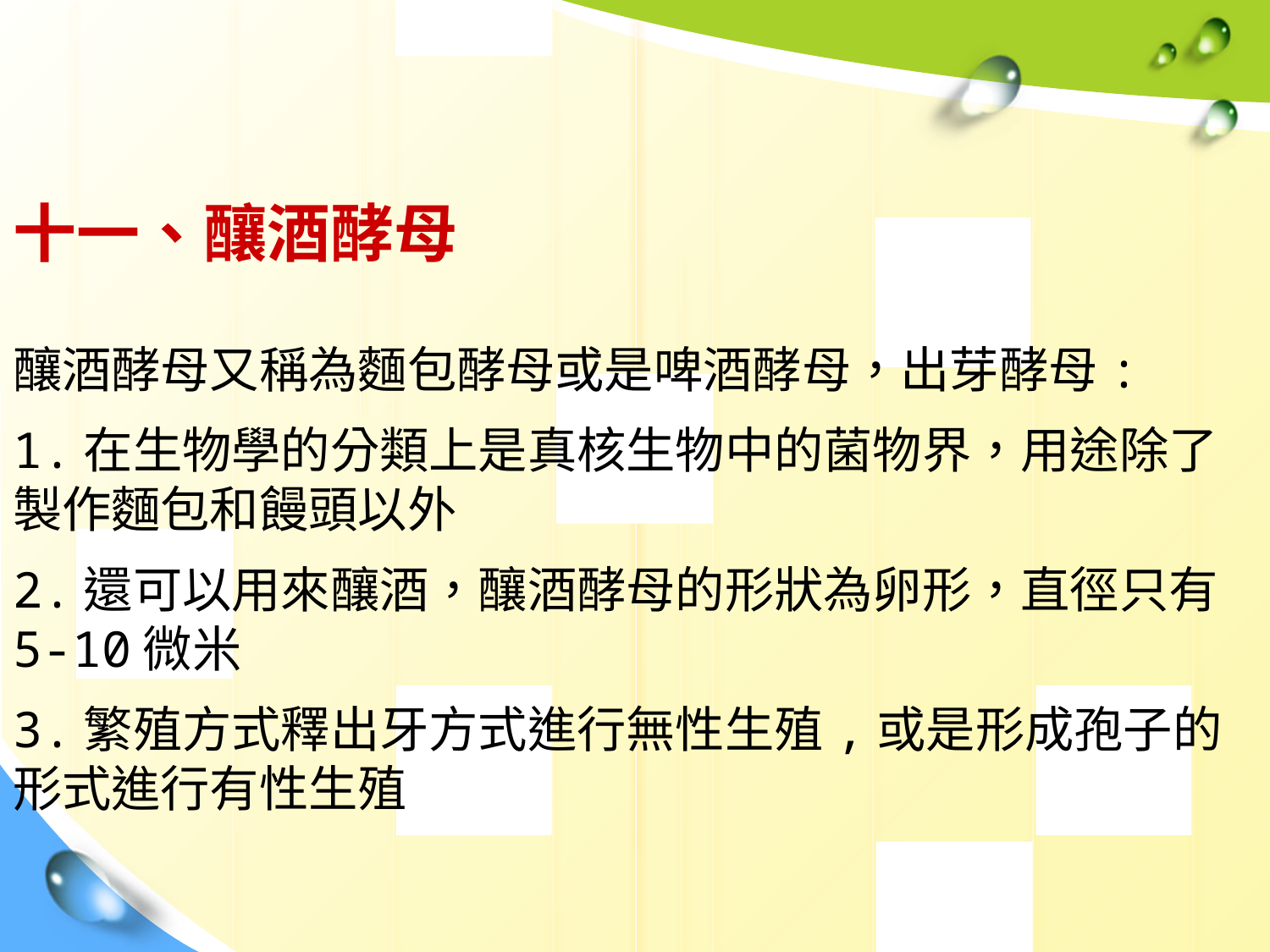

十一、釀酒酵母

釀酒酵母又稱為麵包酵母或是啤酒酵母，出芽酵母:
1.在生物學的分類上是真核生物中的菌物界，用途除了製作麵包和饅頭以外
2.還可以用來釀酒，釀酒酵母的形狀為卵形，直徑只有5-10微米
3.繁殖方式釋出牙方式進行無性生殖,或是形成孢子的形式進行有性生殖